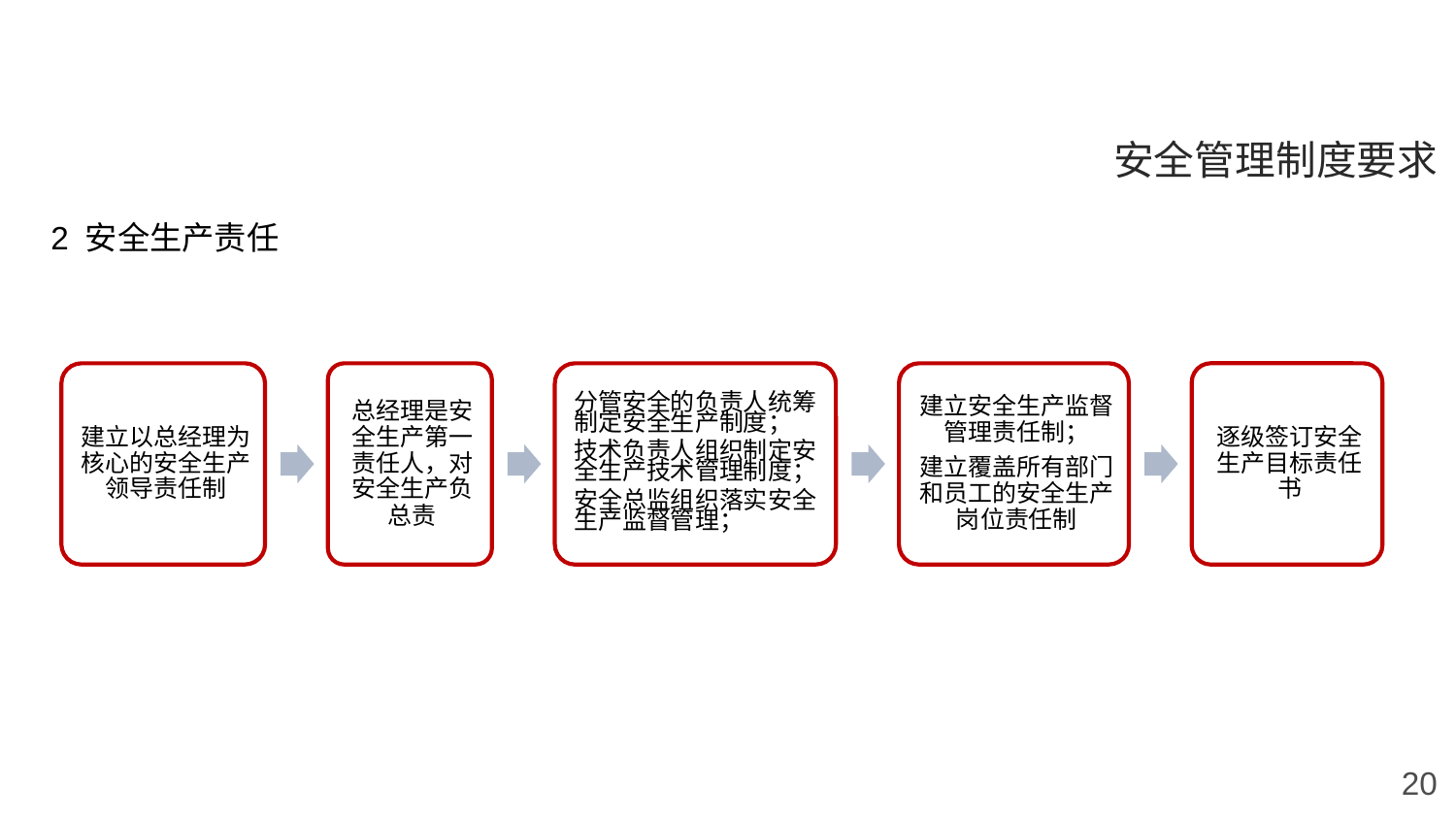

安全管理制度要求
2 安全生产责任
建立以总经理为核心的安全生产领导责任制

总经理是安全生产第一责任人，对安全生产负总责

分管安全的负责人统筹制定安全生产制度；
技术负责人组织制定安全生产技术管理制度；
安全总监组织落实安全生产监督管理；

建立安全生产监督管理责任制；
建立覆盖所有部门和员工的安全生产岗位责任制

逐级签订安全生产目标责任书